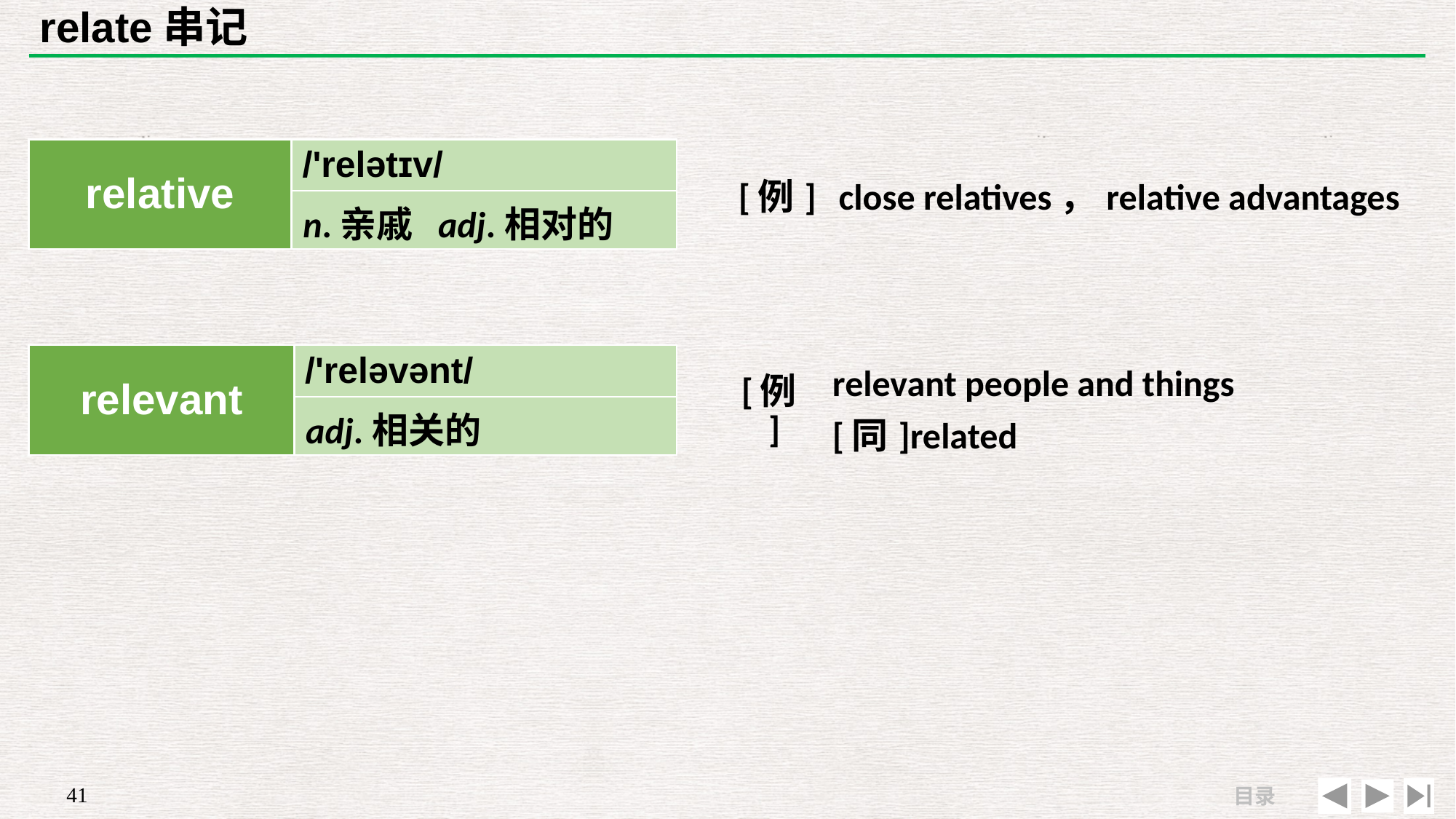

# relate串记

|  |  |
| --- | --- |
| [例] | close relatives，relative advantages |
| relative | /'relətɪv/ |
| --- | --- |
|  |  |
n.亲戚  adj.相对的
|  |  |
| --- | --- |
| [例] | relevant people and things　[同]related |
| relevant | /'reləvənt/ |
| --- | --- |
|  |  |
adj.相关的